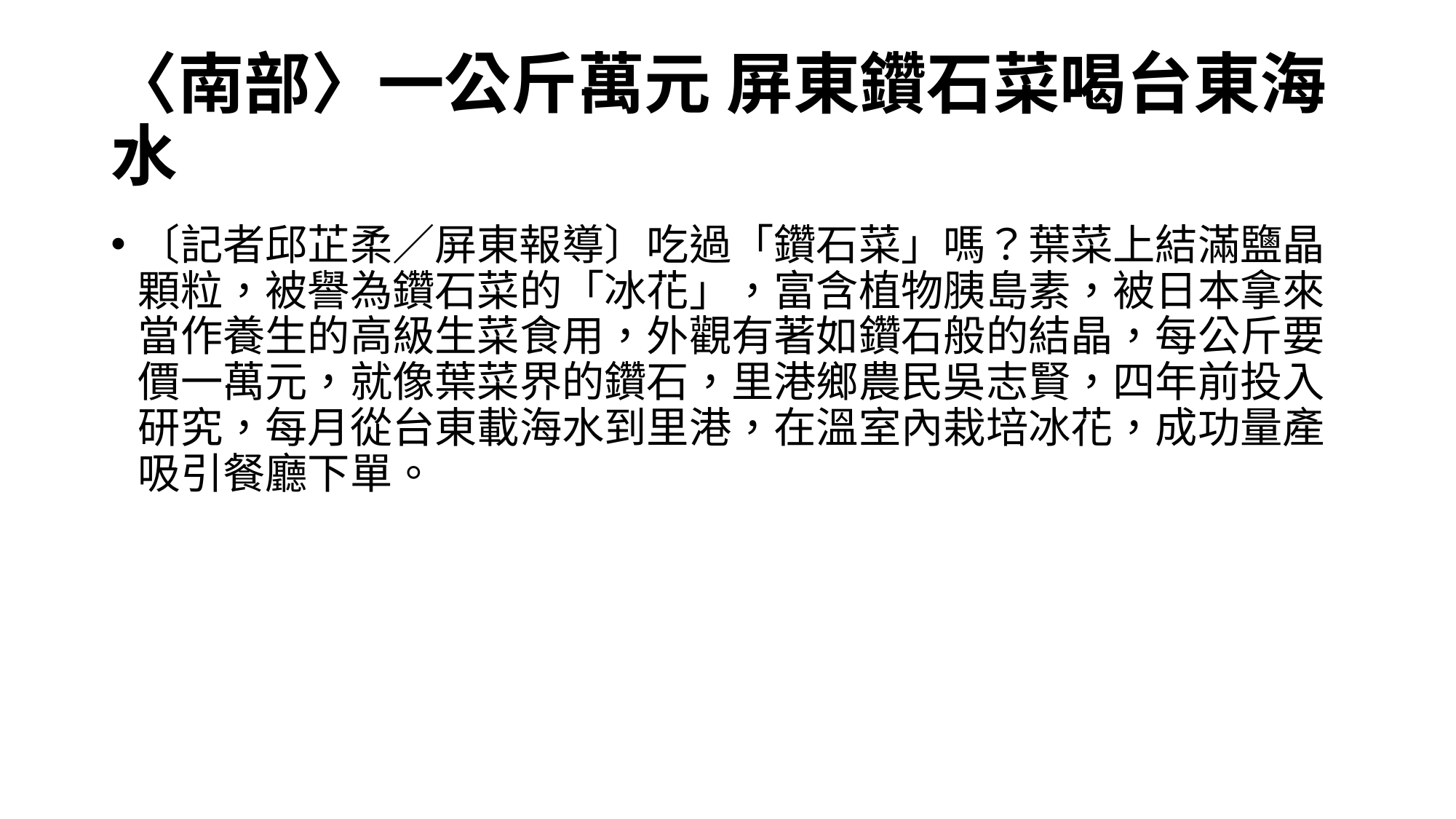

# 〈南部〉一公斤萬元 屏東鑽石菜喝台東海水
〔記者邱芷柔／屏東報導〕吃過「鑽石菜」嗎？葉菜上結滿鹽晶顆粒，被譽為鑽石菜的「冰花」，富含植物胰島素，被日本拿來當作養生的高級生菜食用，外觀有著如鑽石般的結晶，每公斤要價一萬元，就像葉菜界的鑽石，里港鄉農民吳志賢，四年前投入研究，每月從台東載海水到里港，在溫室內栽培冰花，成功量產吸引餐廳下單。